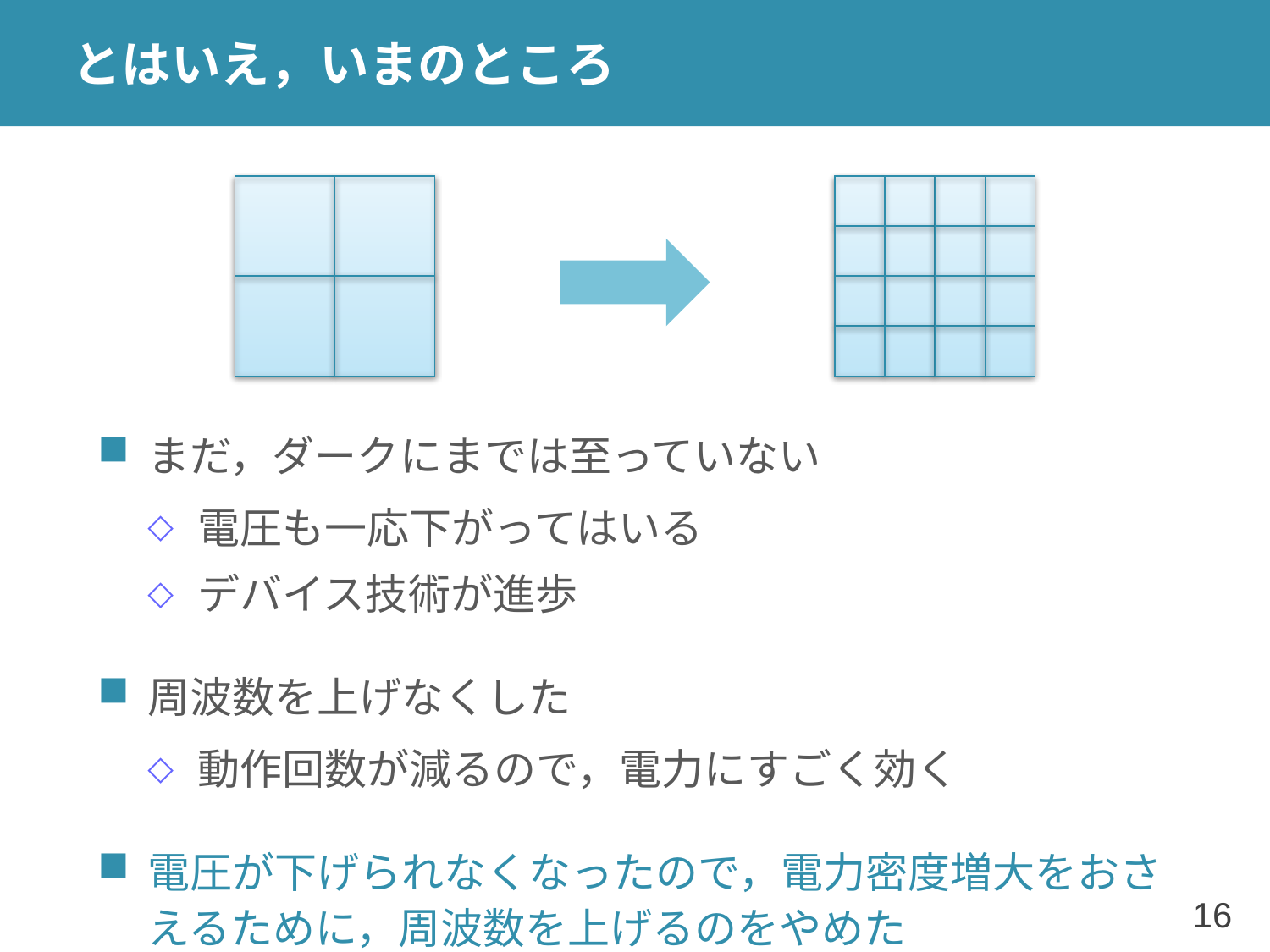

# とはいえ，いまのところ

まだ，ダークにまでは至っていない
電圧も一応下がってはいる
デバイス技術が進歩
周波数を上げなくした
動作回数が減るので，電力にすごく効く
電圧が下げられなくなったので，電力密度増大をおさえるために，周波数を上げるのをやめた